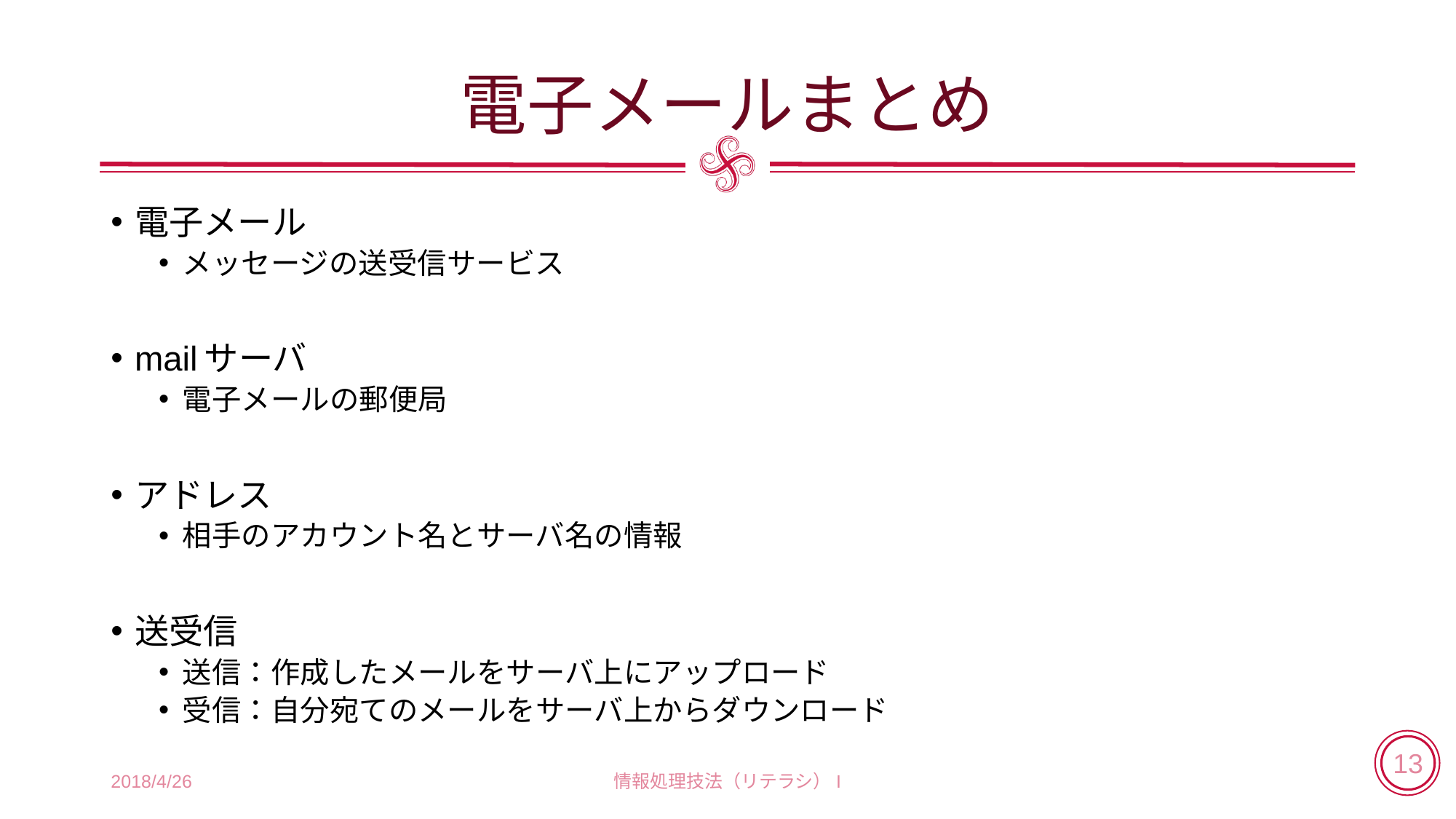

# 電子メールまとめ
電子メール
メッセージの送受信サービス

mailサーバ
電子メールの郵便局

アドレス
相手のアカウント名とサーバ名の情報

送受信
送信：作成したメールをサーバ上にアップロード
受信：自分宛てのメールをサーバ上からダウンロード
2018/4/26
情報処理技法（リテラシ）I